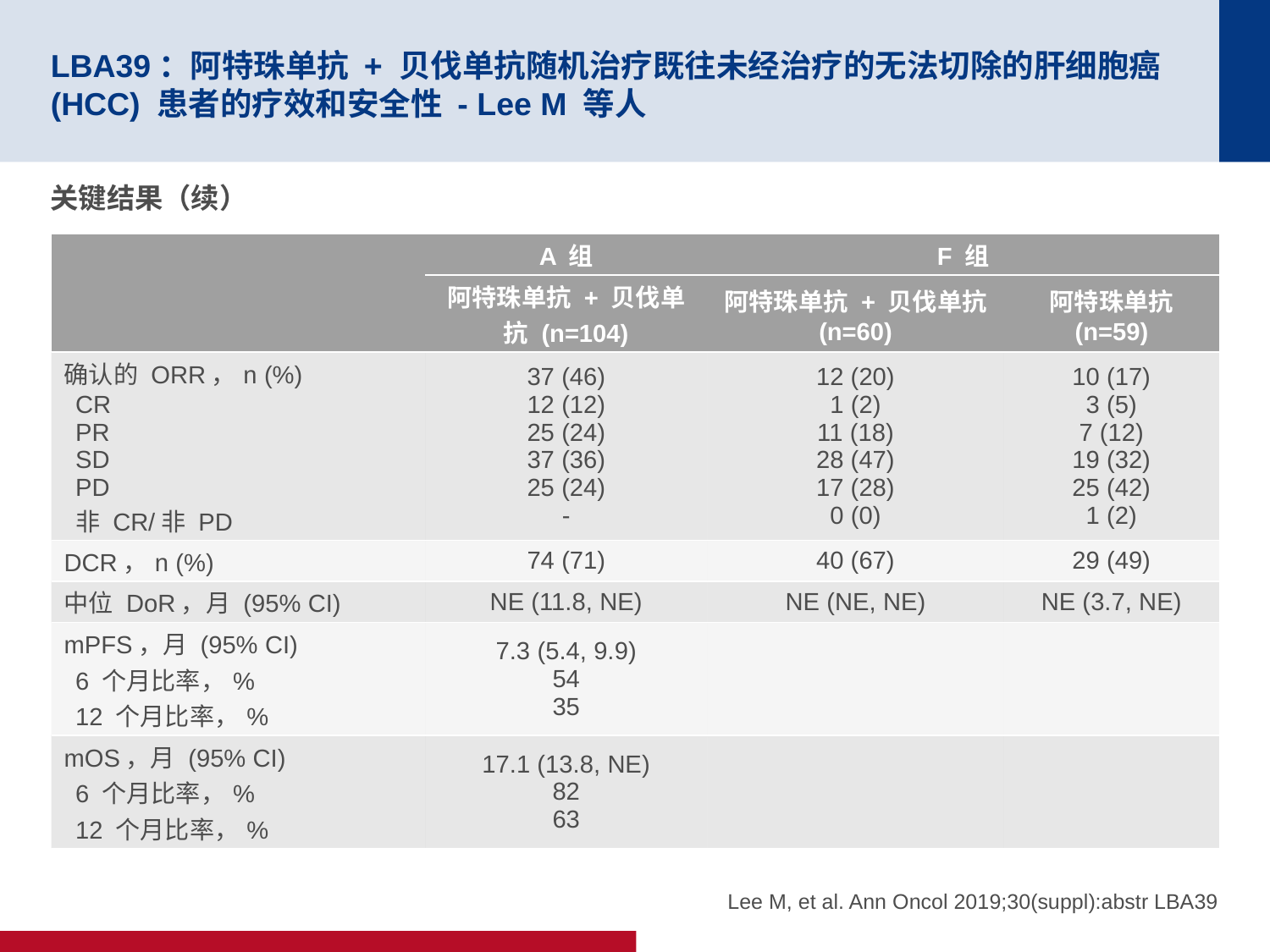

# LBA39：阿特珠单抗 + 贝伐单抗随机治疗既往未经治疗的无法切除的肝细胞癌 (HCC) 患者的疗效和安全性 - Lee M 等人
关键结果（续）
|  | A 组 | F 组 |  |
| --- | --- | --- | --- |
|  | 阿特珠单抗 + 贝伐单抗 (n=104) | 阿特珠单抗 + 贝伐单抗 (n=60) | 阿特珠单抗 (n=59) |
| 确认的 ORR，n (%) CR PR SD PD 非 CR/非 PD | 37 (46) 12 (12) 25 (24) 37 (36) 25 (24) - | 12 (20) 1 (2) 11 (18) 28 (47) 17 (28) 0 (0) | 10 (17) 3 (5) 7 (12) 19 (32) 25 (42) 1 (2) |
| DCR，n (%) | 74 (71) | 40 (67) | 29 (49) |
| 中位 DoR，月 (95% CI) | NE (11.8, NE) | NE (NE, NE) | NE (3.7, NE) |
| mPFS，月 (95% CI) 6 个月比率，% 12 个月比率，% | 7.3 (5.4, 9.9) 54 35 |  |  |
| mOS，月 (95% CI) 6 个月比率，% 12 个月比率，% | 17.1 (13.8, NE) 82 63 |  |  |
Lee M, et al. Ann Oncol 2019;30(suppl):abstr LBA39